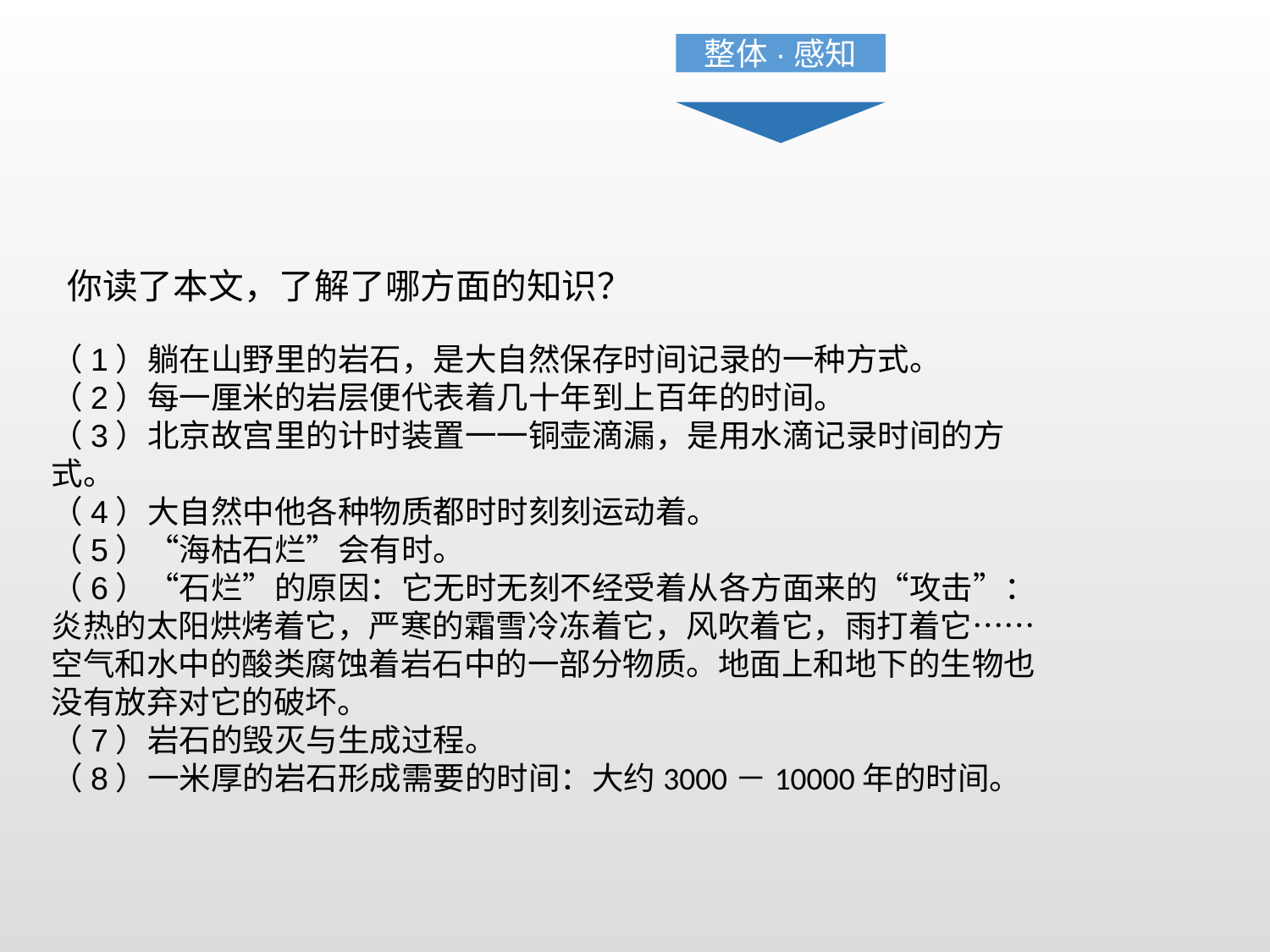

整体·感知

你读了本文，了解了哪方面的知识？
（1）躺在山野里的岩石，是大自然保存时间记录的一种方式。 （2）每一厘米的岩层便代表着几十年到上百年的时间。（3）北京故宫里的计时装置一一铜壶滴漏，是用水滴记录时间的方式。（4）大自然中他各种物质都时时刻刻运动着。（5）“海枯石烂”会有时。（6）“石烂”的原因：它无时无刻不经受着从各方面来的“攻击”：炎热的太阳烘烤着它，严寒的霜雪冷冻着它，风吹着它，雨打着它……空气和水中的酸类腐蚀着岩石中的一部分物质。地面上和地下的生物也没有放弃对它的破坏。（7）岩石的毁灭与生成过程。（8）一米厚的岩石形成需要的时间：大约3000－10000年的时间。